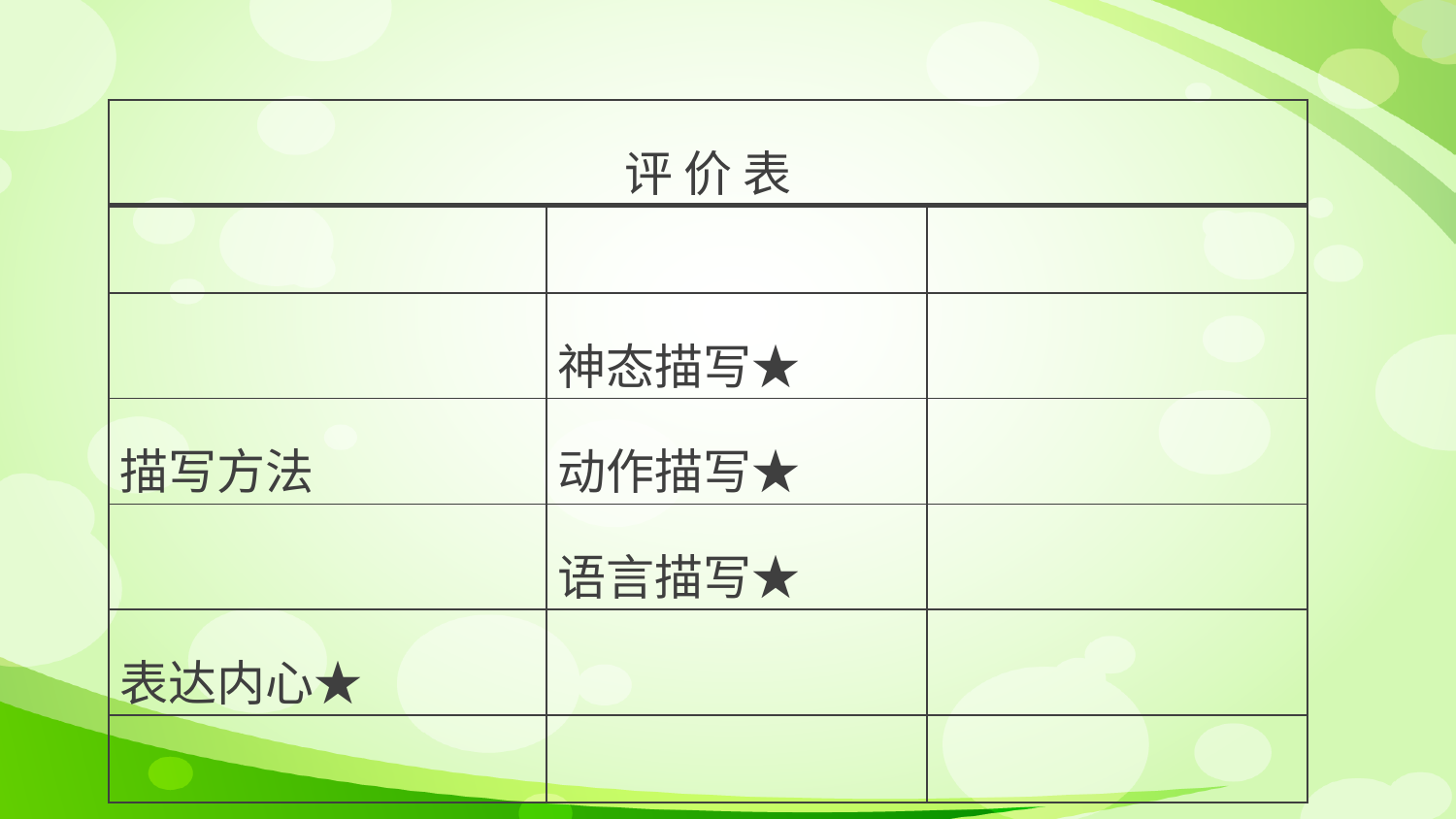

| 评 价 表 |  |  |
| --- | --- | --- |
|  |  |  |
|  | 神态描写★ |  |
| 描写方法 | 动作描写★ |  |
|  | 语言描写★ |  |
| 表达内心★ |  |  |
|  |  |  |